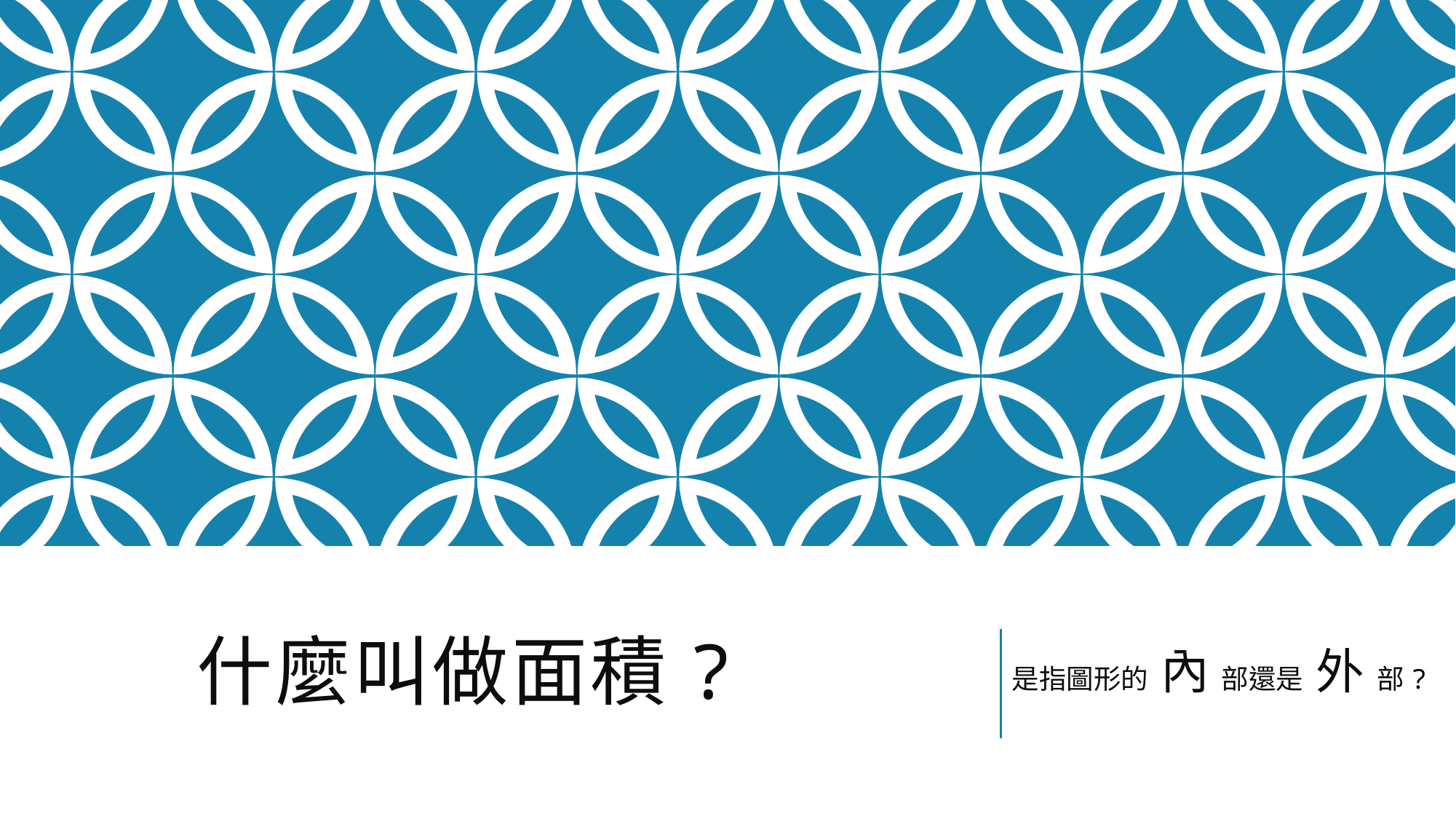

是指圖形的  內  部還是  外  部?
# 什麼叫做面積?